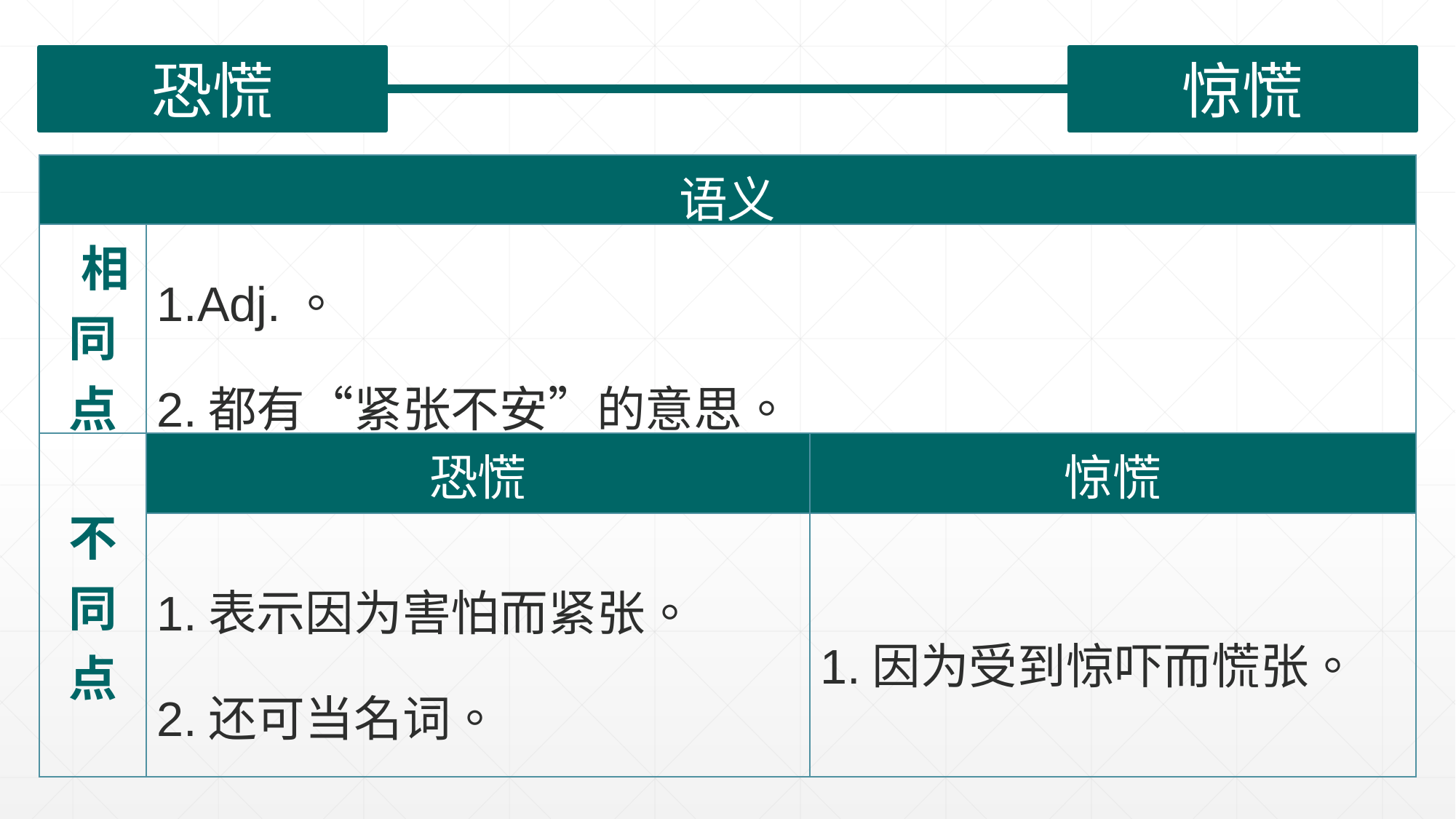

恐慌
惊慌
| 语义 |  |  |
| --- | --- | --- |
| 相同点 | 1.Adj.。 2.都有“紧张不安”的意思。 |  |
| 不同点 | 恐慌 | 惊慌 |
|  | 1.表示因为害怕而紧张。 2.还可当名词。 | 1.因为受到惊吓而慌张。 |
|  |
| --- |